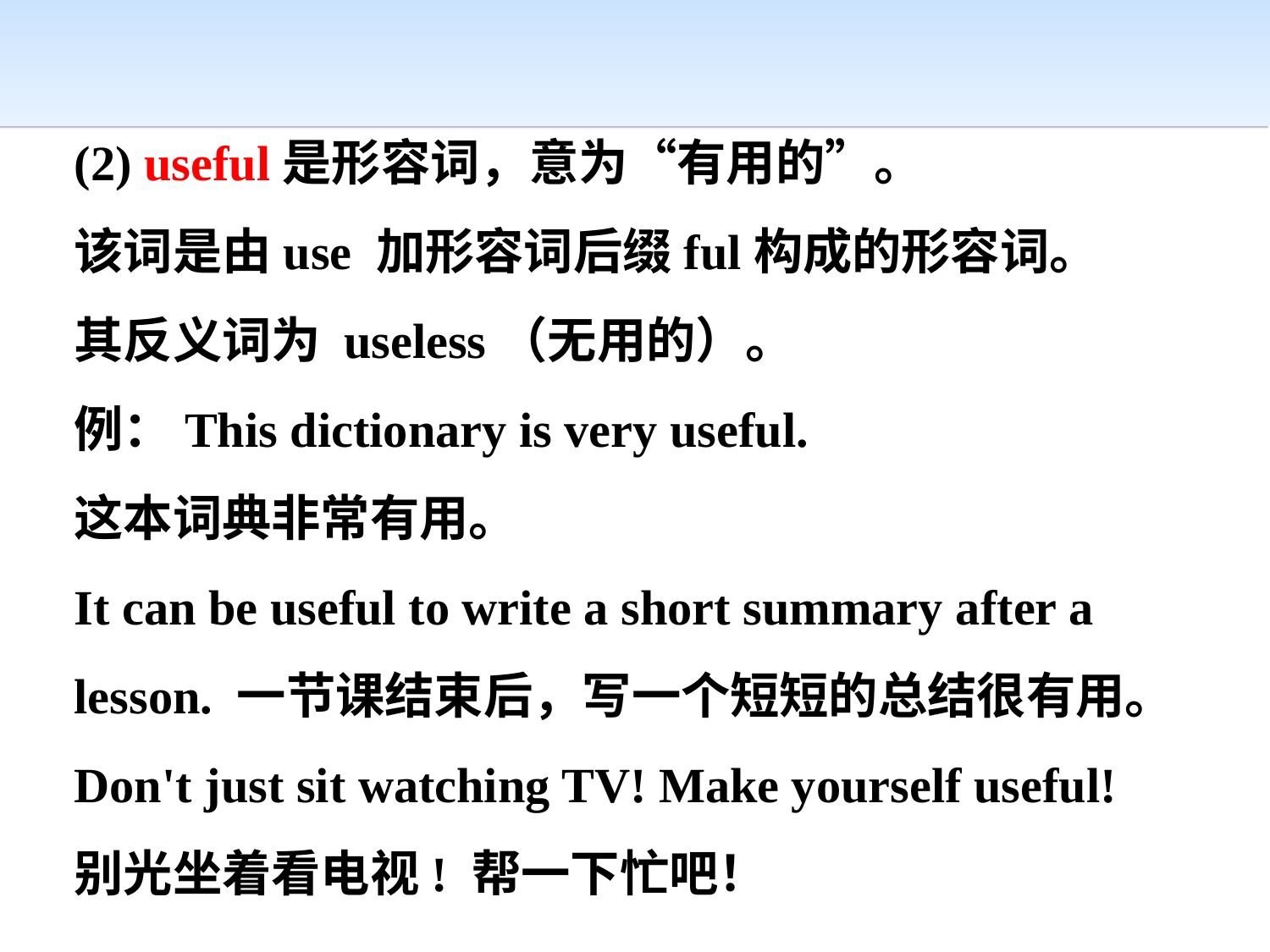

(2) useful是形容词，意为“有用的”。
该词是由use 加形容词后缀­ful构成的形容词。
其反义词为 useless（无用的）。
例：This dictionary is very useful.
这本词典非常有用。
It can be useful to write a short summary after a lesson. 一节课结束后，写一个短短的总结很有用。
Don't just sit watching TV! Make yourself useful!
别光坐着看电视! 帮一下忙吧！